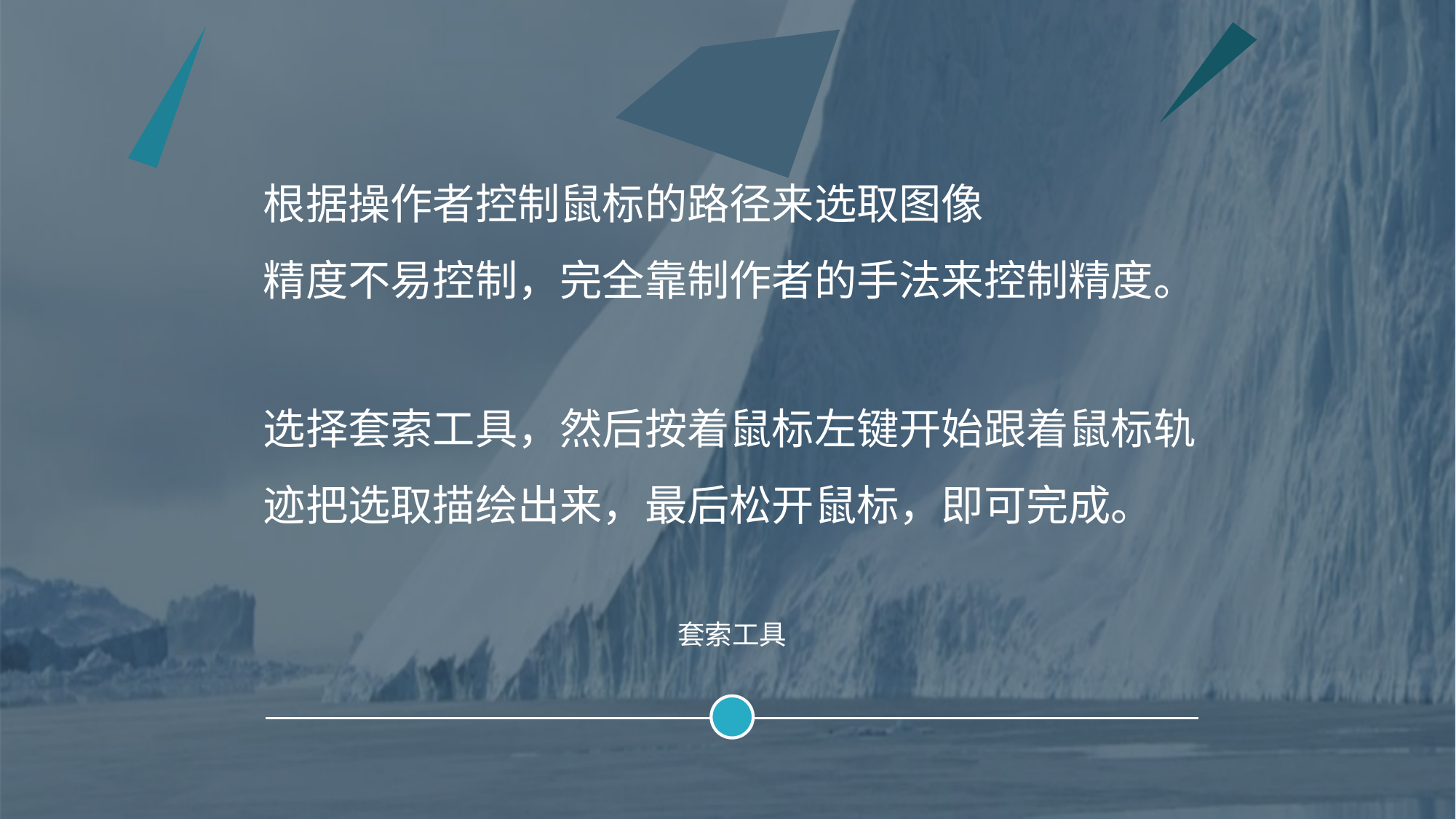

根据操作者控制鼠标的路径来选取图像
精度不易控制，完全靠制作者的手法来控制精度。
选择套索工具，然后按着鼠标左键开始跟着鼠标轨
迹把选取描绘出来，最后松开鼠标，即可完成。

套索工具